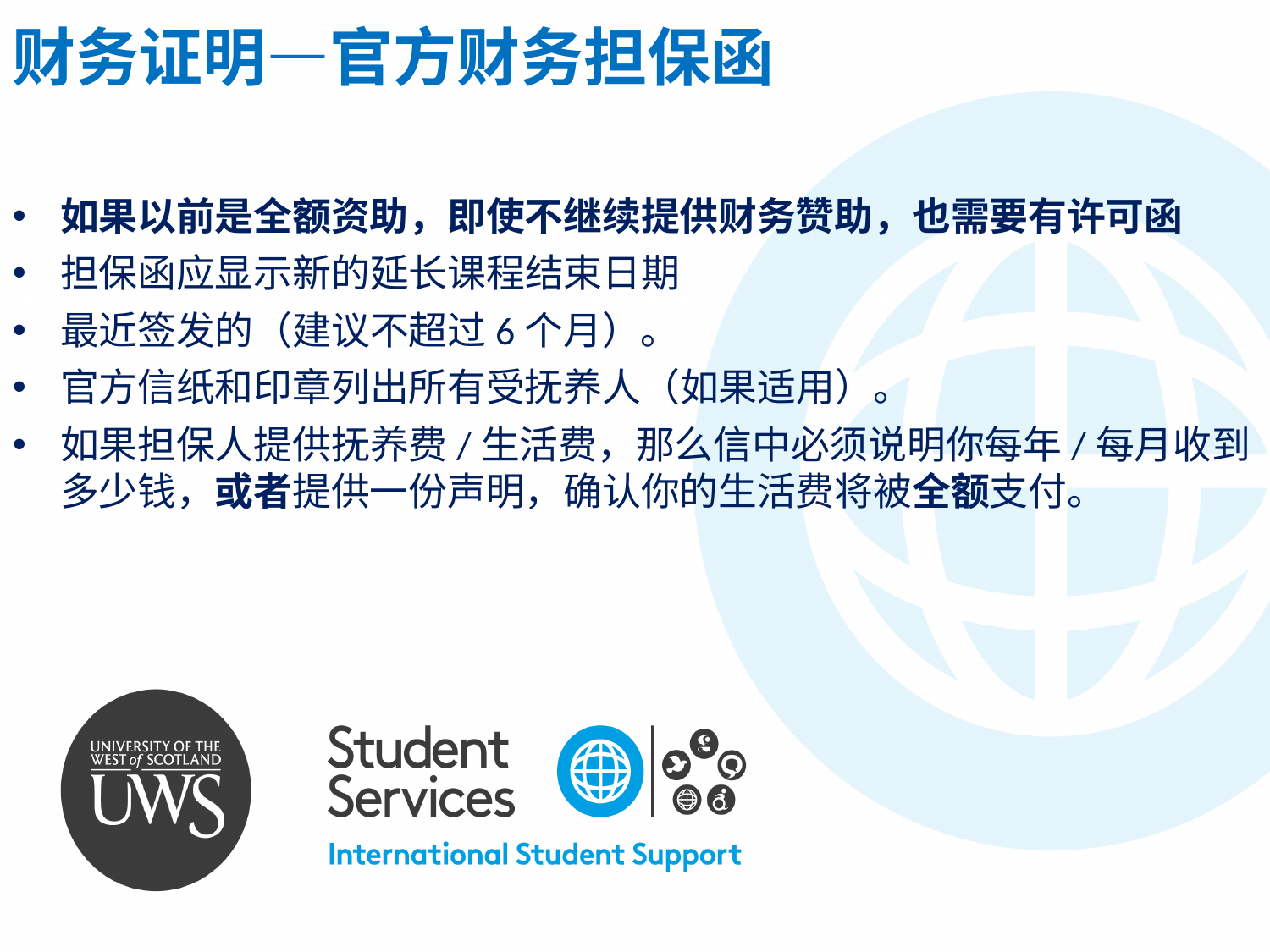

财务证明—官方财务担保函
如果以前是全额资助，即使不继续提供财务赞助，也需要有许可函
担保函应显示新的延长课程结束日期
最近签发的（建议不超过6个月）。
官方信纸和印章列出所有受抚养人（如果适用）。
如果担保人提供抚养费/生活费，那么信中必须说明你每年/每月收到多少钱，或者提供一份声明，确认你的生活费将被全额支付。